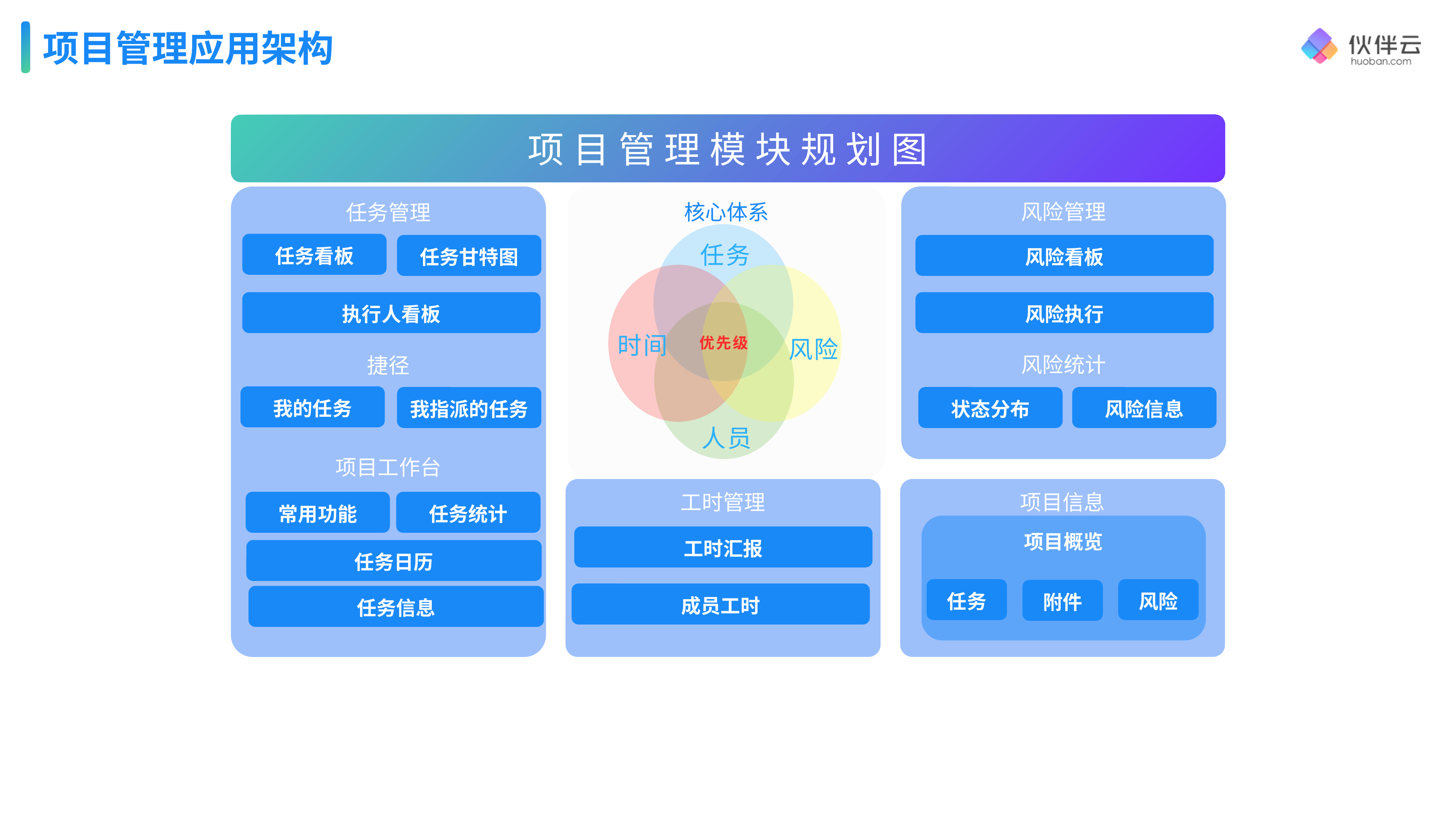

# 项目管理应用架构
项目管理模块规划图
任务管理
捷径
项目工作台
核心体系
风险管理
风险统计

任务

时间
优先级
风险
人员
任务看板
风险看板
任务甘特图
执行人看板
风险执行
我的任务
我指派的任务
状态分布
风险信息
工时管理
项目信息
常用功能
任务统计
项目概览
工时汇报
任务日历
任务
风险
附件
成员工时
任务信息